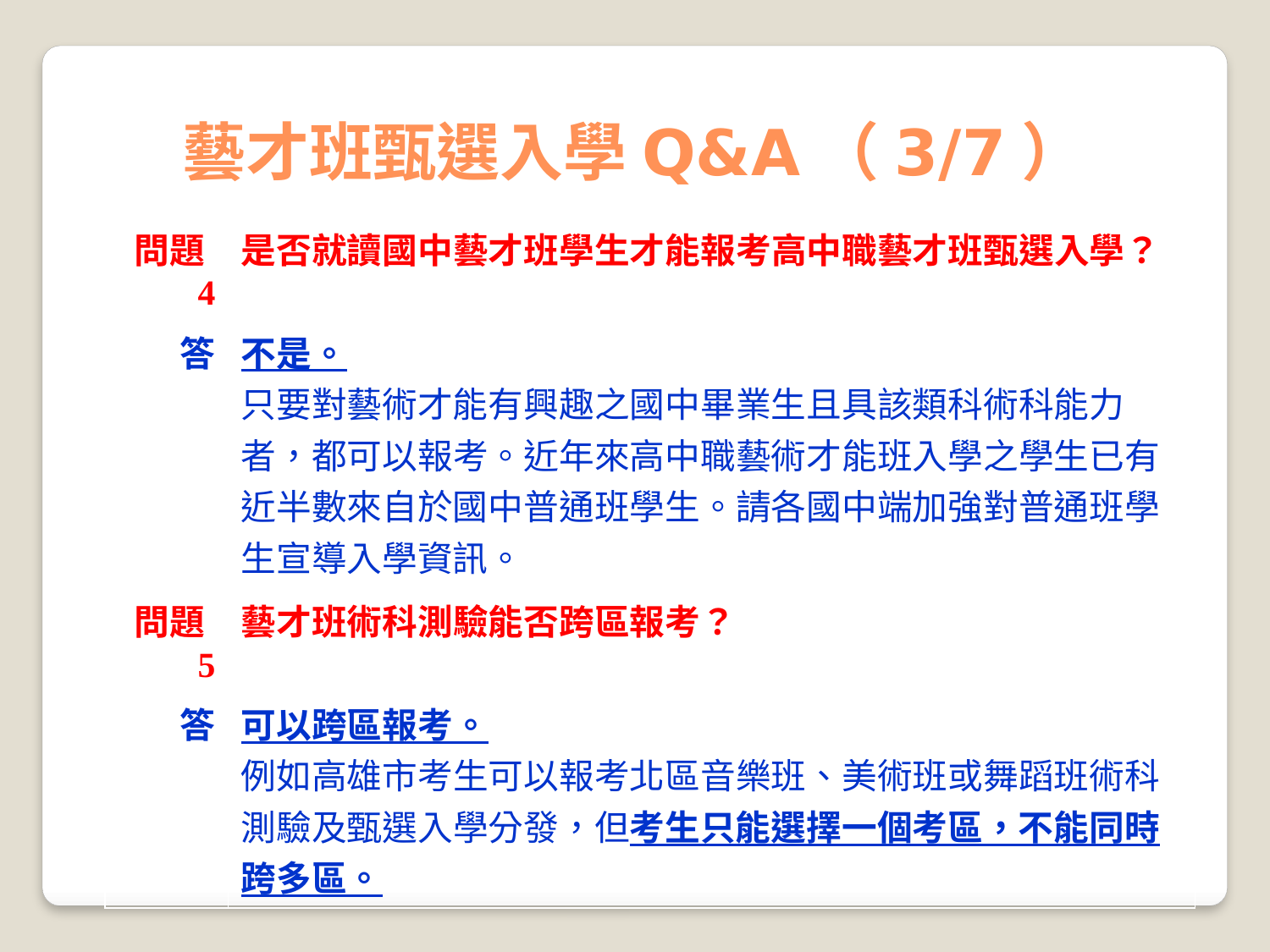

藝才班甄選入學Q&A（3/7）
| 問題4 | 是否就讀國中藝才班學生才能報考高中職藝才班甄選入學？ |
| --- | --- |
| 答 | 不是。 只要對藝術才能有興趣之國中畢業生且具該類科術科能力者，都可以報考。近年來高中職藝術才能班入學之學生已有近半數來自於國中普通班學生。請各國中端加強對普通班學生宣導入學資訊。 |
| 問題5 | 藝才班術科測驗能否跨區報考？ |
| 答 | 可以跨區報考。 例如高雄市考生可以報考北區音樂班、美術班或舞蹈班術科測驗及甄選入學分發，但考生只能選擇一個考區，不能同時跨多區。 |